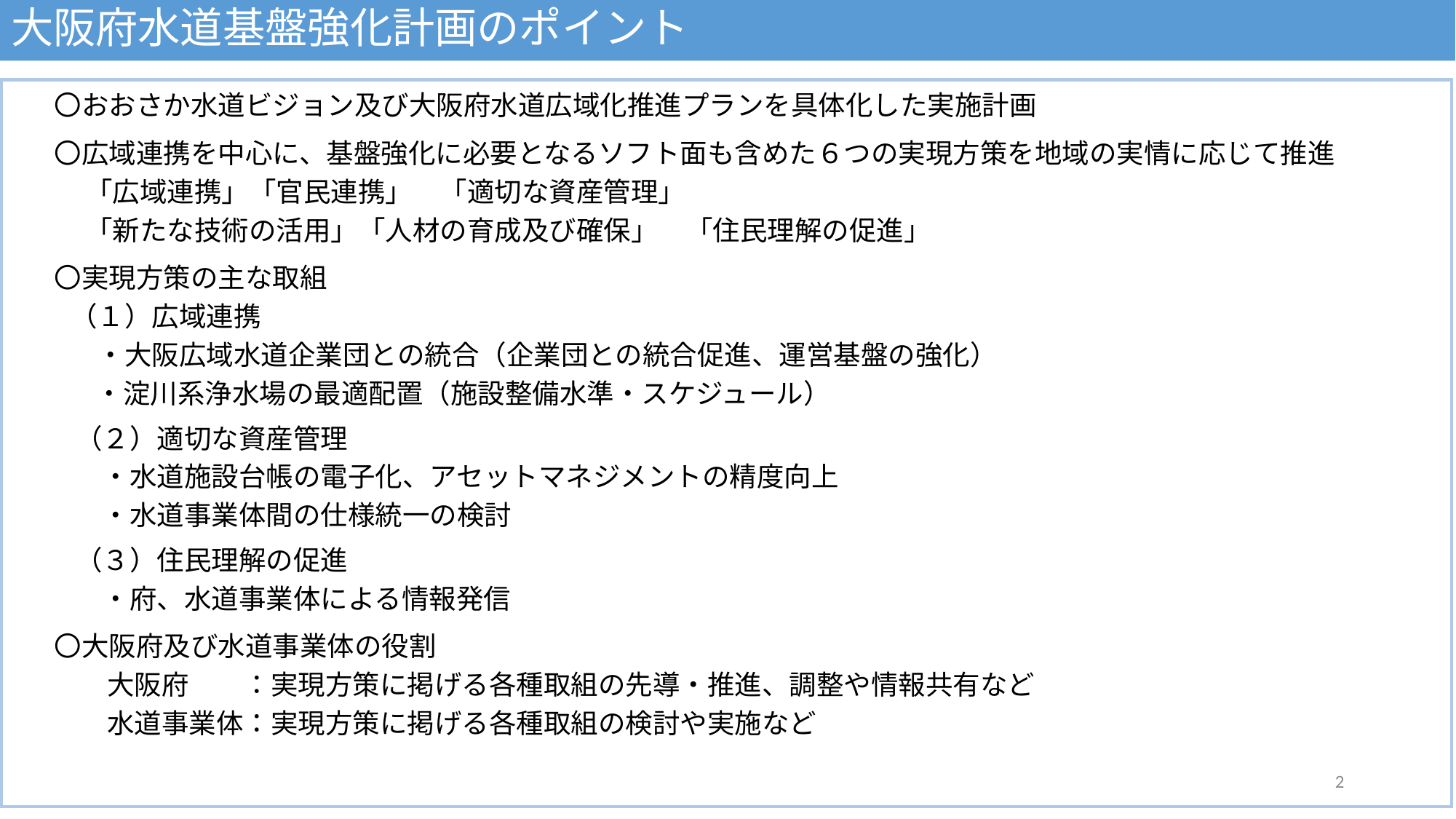

# 大阪府水道基盤強化計画のポイント

〇おおさか水道ビジョン及び大阪府水道広域化推進プランを具体化した実施計画
〇広域連携を中心に、基盤強化に必要となるソフト面も含めた６つの実現方策を地域の実情に応じて推進
　「広域連携」「官民連携」　「適切な資産管理」
　「新たな技術の活用」「人材の育成及び確保」　「住民理解の促進」
〇実現方策の主な取組
　　（１）広域連携
　　　・大阪広域水道企業団との統合（企業団との統合促進、運営基盤の強化）
・淀川系浄水場の最適配置（施設整備水準・スケジュール）
（２）適切な資産管理
　・水道施設台帳の電子化、アセットマネジメントの精度向上
　・水道事業体間の仕様統一の検討
（３）住民理解の促進
　・府、水道事業体による情報発信
〇大阪府及び水道事業体の役割
大阪府　　：実現方策に掲げる各種取組の先導・推進、調整や情報共有など
水道事業体：実現方策に掲げる各種取組の検討や実施など
2